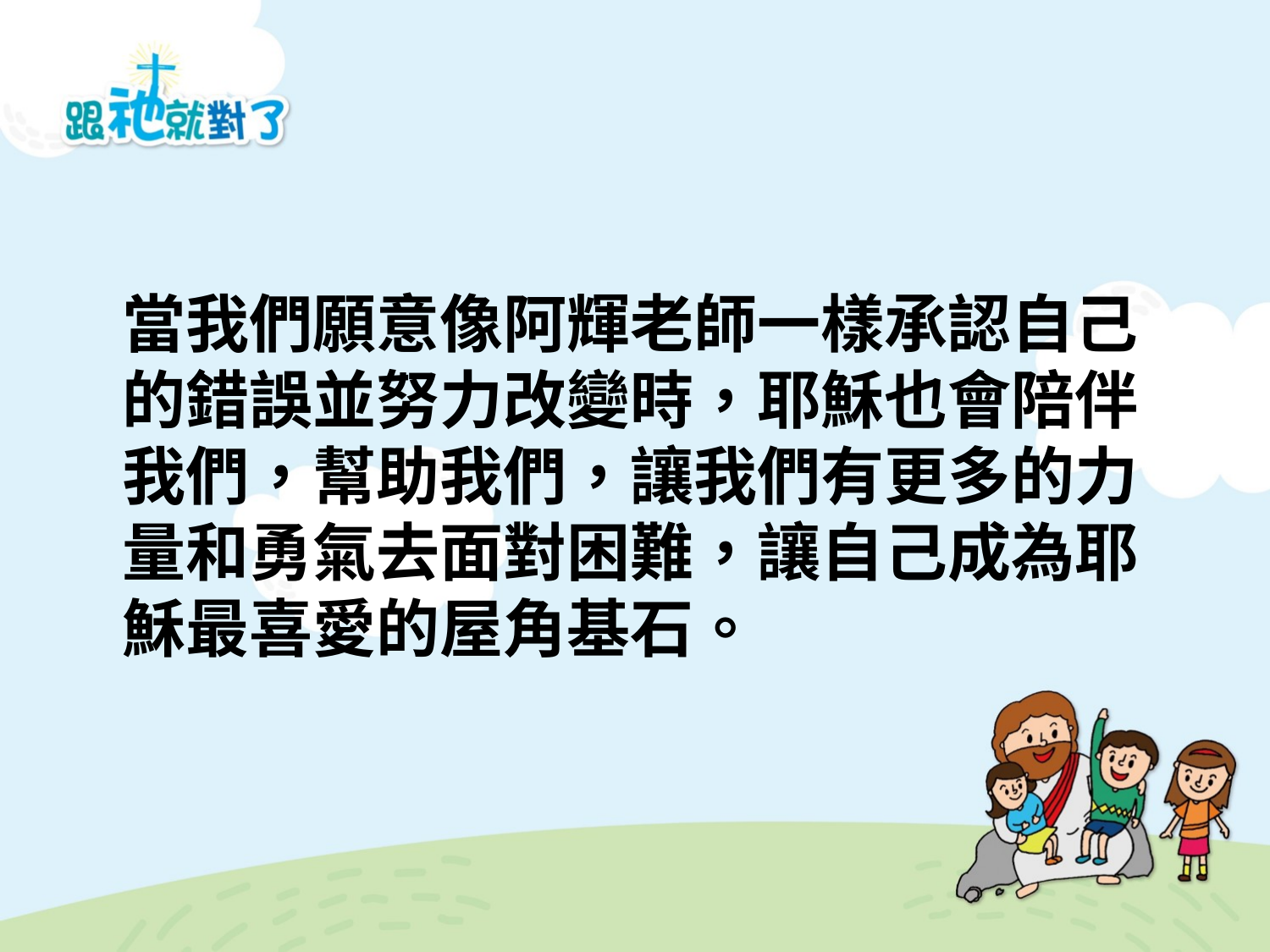

當我們願意像阿輝老師一樣承認自己的錯誤並努力改變時，耶穌也會陪伴我們，幫助我們，讓我們有更多的力量和勇氣去面對困難，讓自己成為耶穌最喜愛的屋角基石。